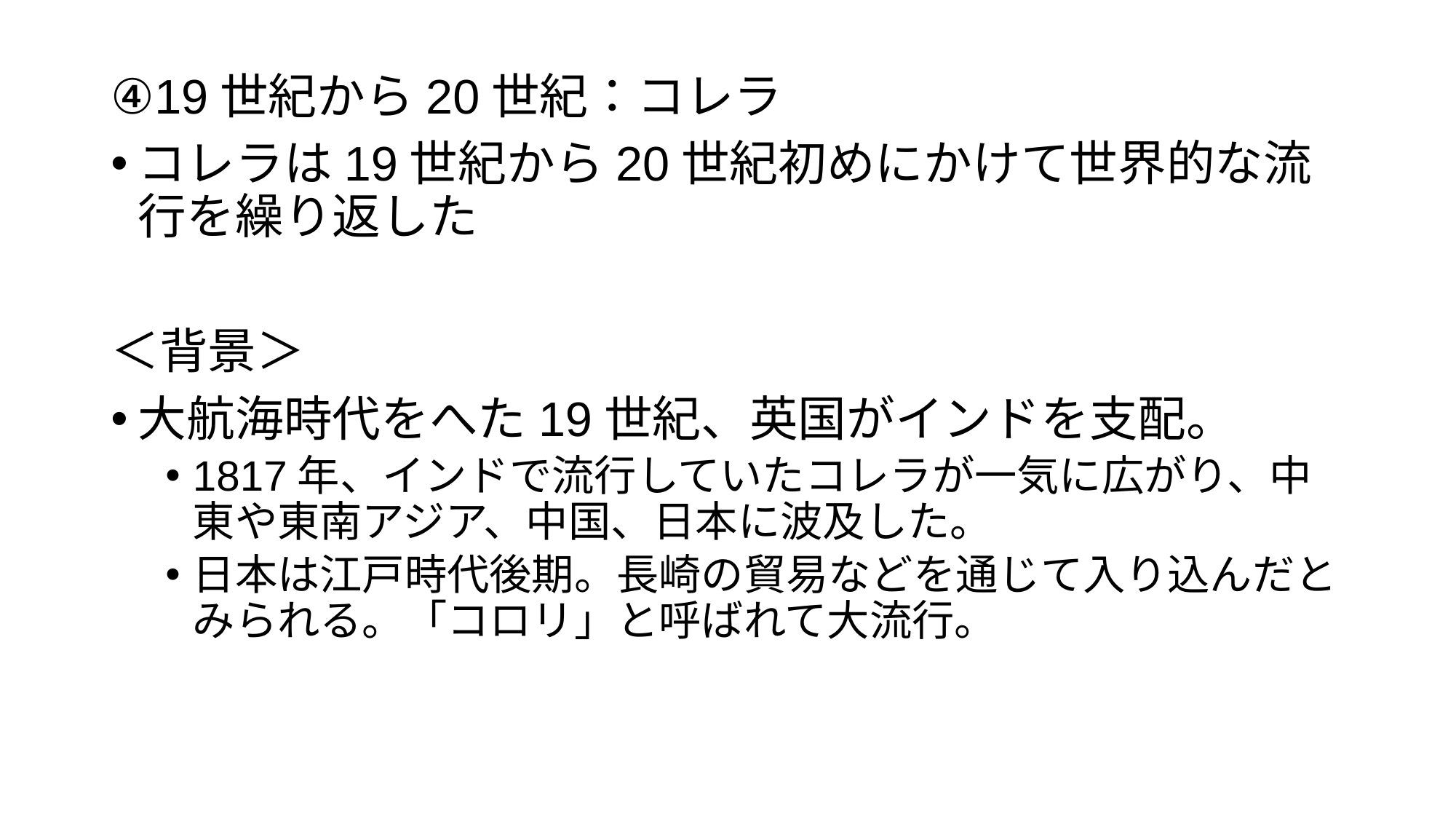

④19世紀から20世紀：コレラ
コレラは19世紀から20世紀初めにかけて世界的な流行を繰り返した

＜背景＞
大航海時代をへた19世紀、英国がインドを支配。
1817年、インドで流行していたコレラが一気に広がり、中東や東南アジア、中国、日本に波及した。
日本は江戸時代後期。長崎の貿易などを通じて入り込んだとみられる。「コロリ」と呼ばれて大流行。